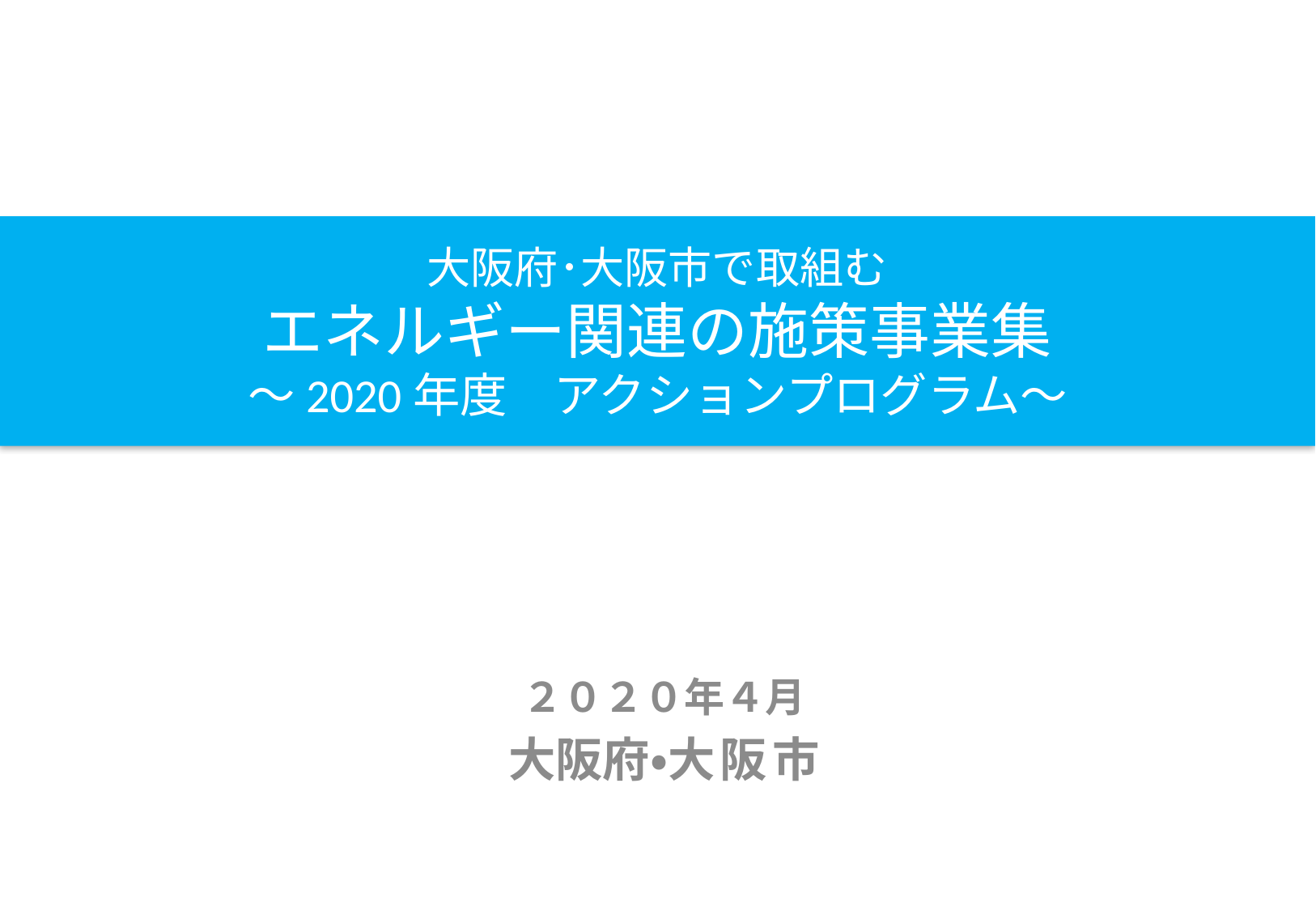

# 大阪府･大阪市で取組む エネルギー関連の施策事業集 ～2020年度　アクションプログラム～
２０２０年４月
大阪府・大阪市